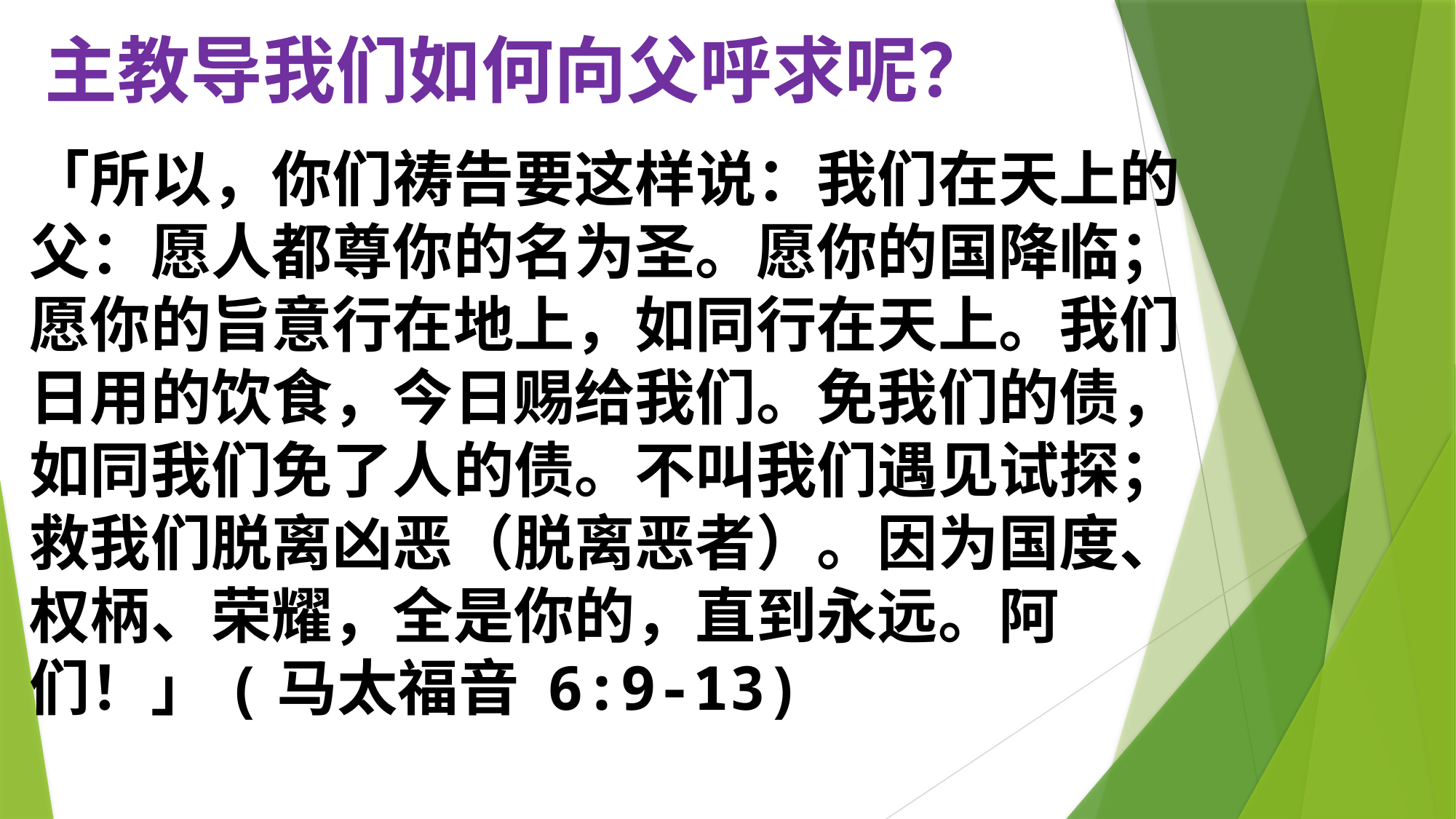

# 主教导我们如何向父呼求呢？
「所以，你们祷告要这样说：我们在天上的父：愿人都尊你的名为圣。愿你的国降临；愿你的旨意行在地上，如同行在天上。我们日用的饮食，今日赐给我们。免我们的债，如同我们免了人的债。不叫我们遇见试探；救我们脱离凶恶（脱离恶者）。因为国度、权柄、荣耀，全是你的，直到永远。阿们！」(马太福音 6:9-13)